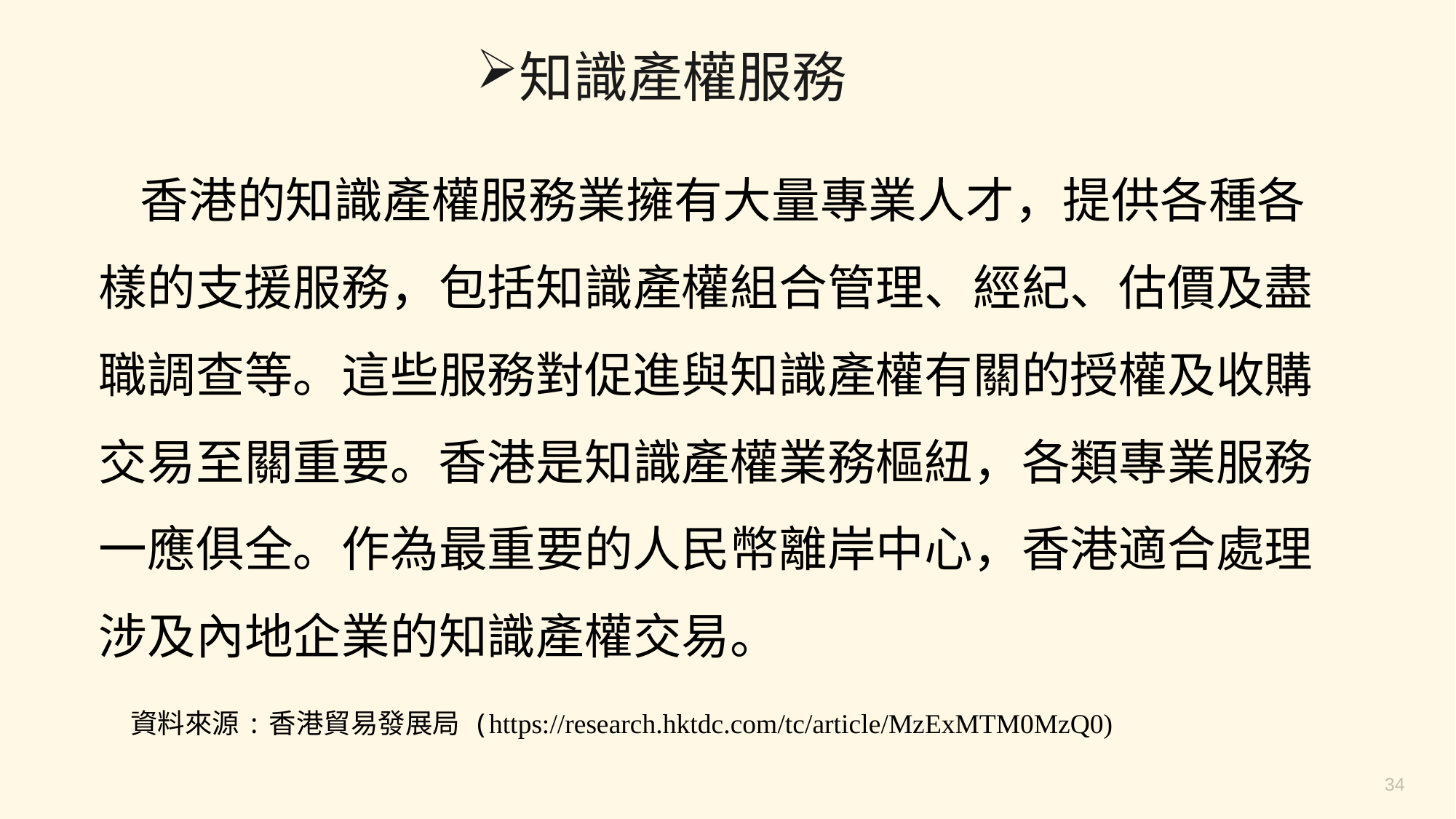

知識產權服務
    香港的知識產權服務業擁有大量專業人才，提供各種各樣的支援服務，包括知識產權組合管理、經紀、估價及盡職調查等。這些服務對促進與知識產權有關的授權及收購交易至關重要。香港是知識產權業務樞紐，各類專業服務一應俱全。作為最重要的人民幣離岸中心，香港適合處理涉及內地企業的知識產權交易。
資料來源:香港貿易發展局 (https://research.hktdc.com/tc/article/MzExMTM0MzQ0)